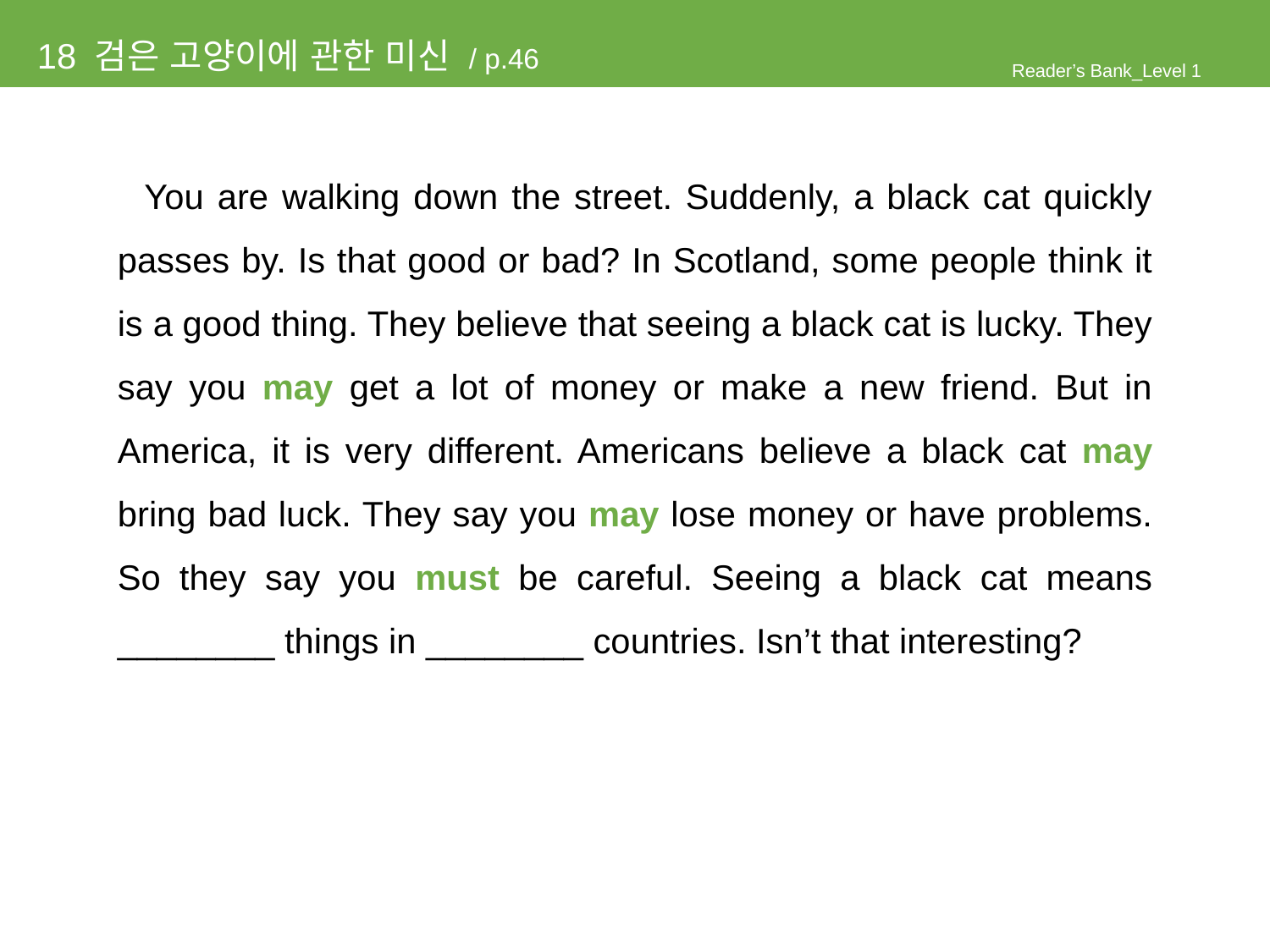

# 18 검은 고양이에 관한 미신 / p.46
Reader’s Bank_Level 1

  You are walking down the street. Suddenly, a black cat quickly passes by. Is that good or bad? In Scotland, some people think it is a good thing. They believe that seeing a black cat is lucky. They say you may get a lot of money or make a new friend. But in America, it is very different. Americans believe a black cat may bring bad luck. They say you may lose money or have problems. So they say you must be careful. Seeing a black cat means ________ things in ________ countries. Isn’t that interesting?